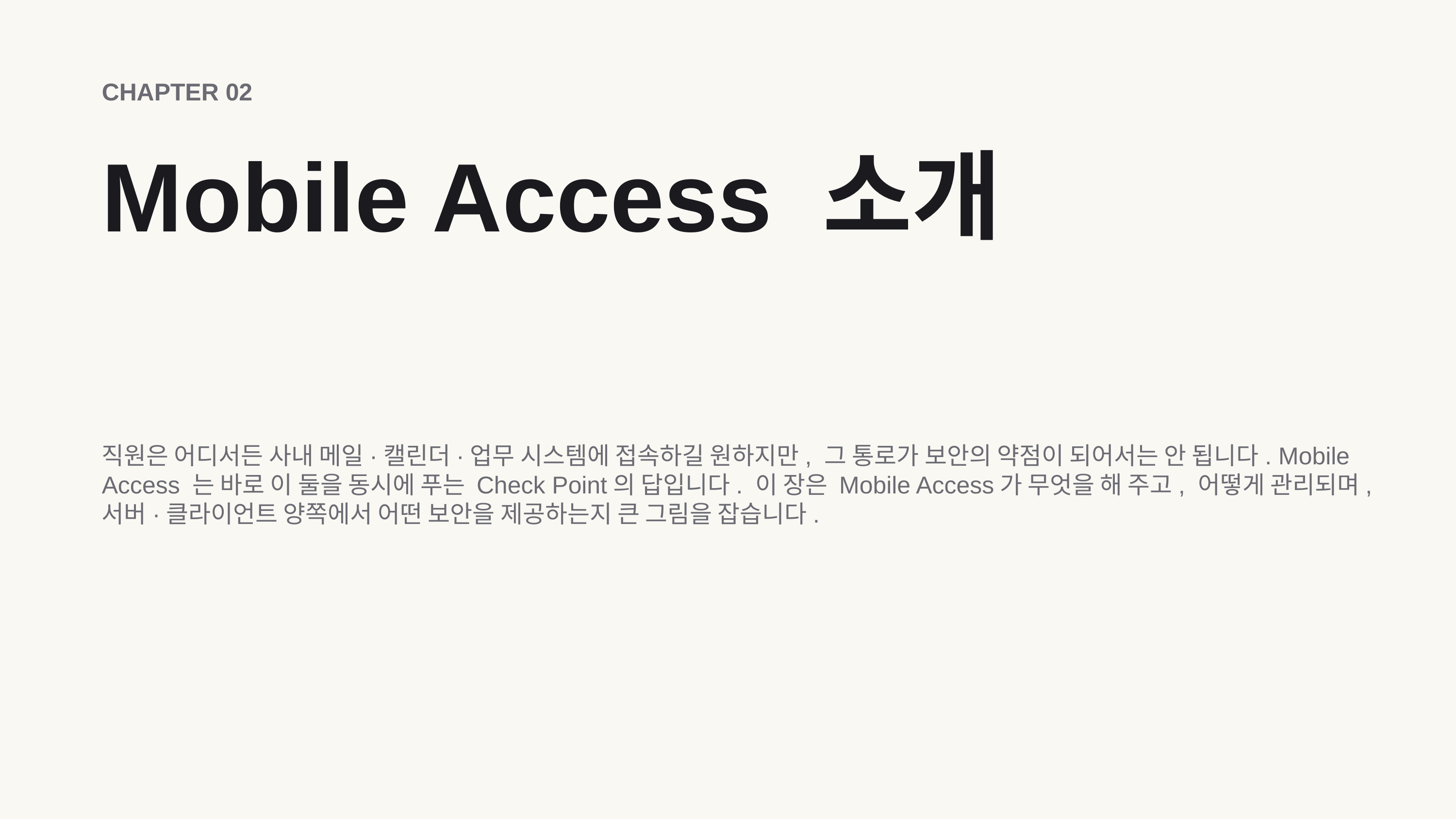

CHAPTER 02
Mobile Access 소개
직원은 어디서든 사내 메일·캘린더·업무 시스템에 접속하길 원하지만, 그 통로가 보안의 약점이 되어서는 안 됩니다. Mobile Access 는 바로 이 둘을 동시에 푸는 Check Point의 답입니다. 이 장은 Mobile Access가 무엇을 해 주고, 어떻게 관리되며, 서버·클라이언트 양쪽에서 어떤 보안을 제공하는지 큰 그림을 잡습니다.